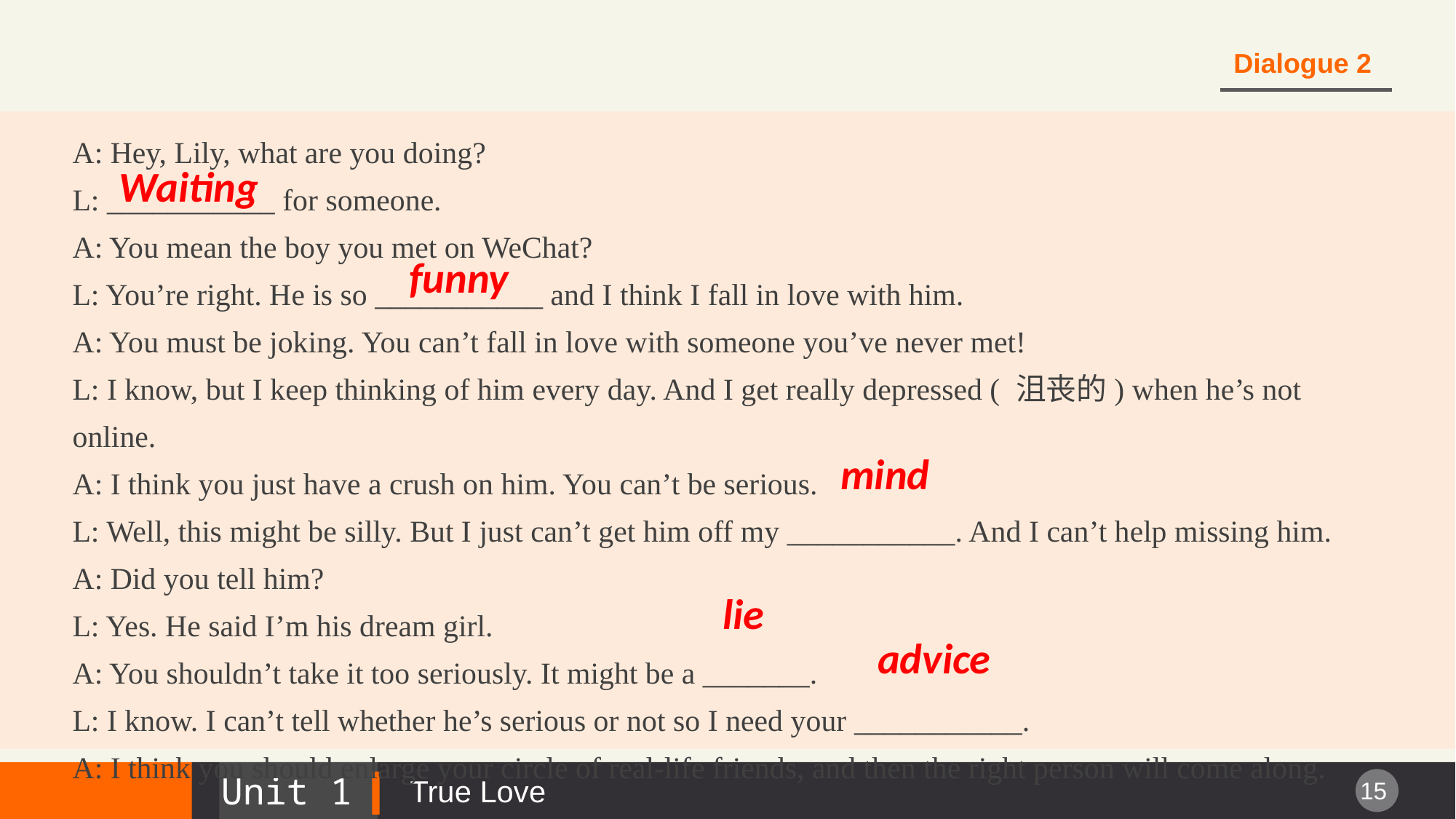

Dialogue 2

A: Hey, Lily, what are you doing?
L: ___________ for someone.
A: You mean the boy you met on WeChat?
L: You’re right. He is so ___________ and I think I fall in love with him.
A: You must be joking. You can’t fall in love with someone you’ve never met!
L: I know, but I keep thinking of him every day. And I get really depressed ( 沮丧的) when he’s not online.
A: I think you just have a crush on him. You can’t be serious.
L: Well, this might be silly. But I just can’t get him off my ___________. And I can’t help missing him.
A: Did you tell him?
L: Yes. He said I’m his dream girl.
A: You shouldn’t take it too seriously. It might be a _______.
L: I know. I can’t tell whether he’s serious or not so I need your ___________.
A: I think you should enlarge your circle of real-life friends, and then the right person will come along.
Waiting
funny
 mind
lie
advice